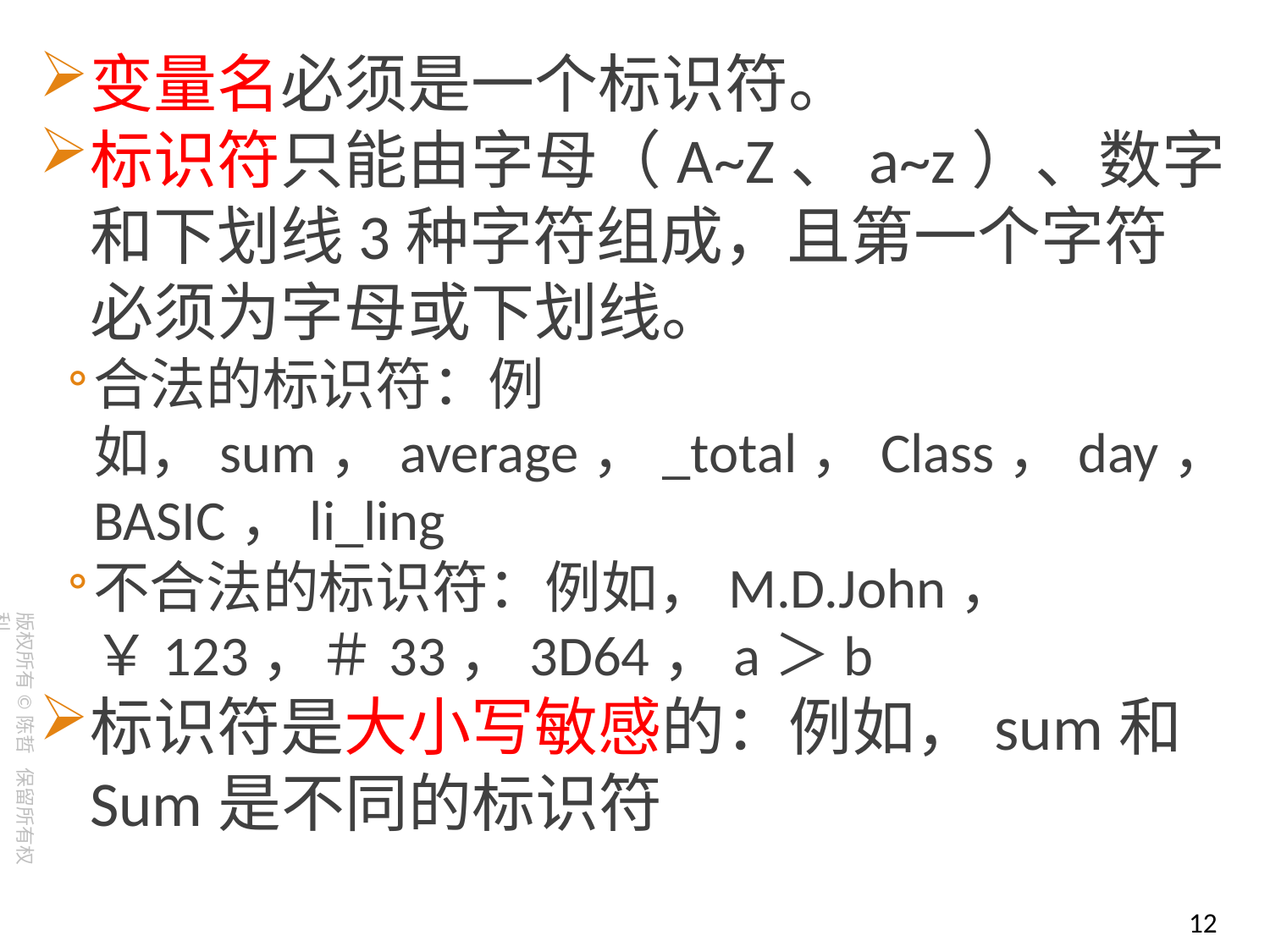

变量名必须是一个标识符。
标识符只能由字母（A~Z、a~z）、数字和下划线3种字符组成，且第一个字符必须为字母或下划线。
合法的标识符：例如，sum，average，_total，Class，day，BASIC，li_ling
不合法的标识符：例如，M.D.John，￥123，＃33，3D64，a＞b
标识符是大小写敏感的：例如，sum和Sum是不同的标识符

12